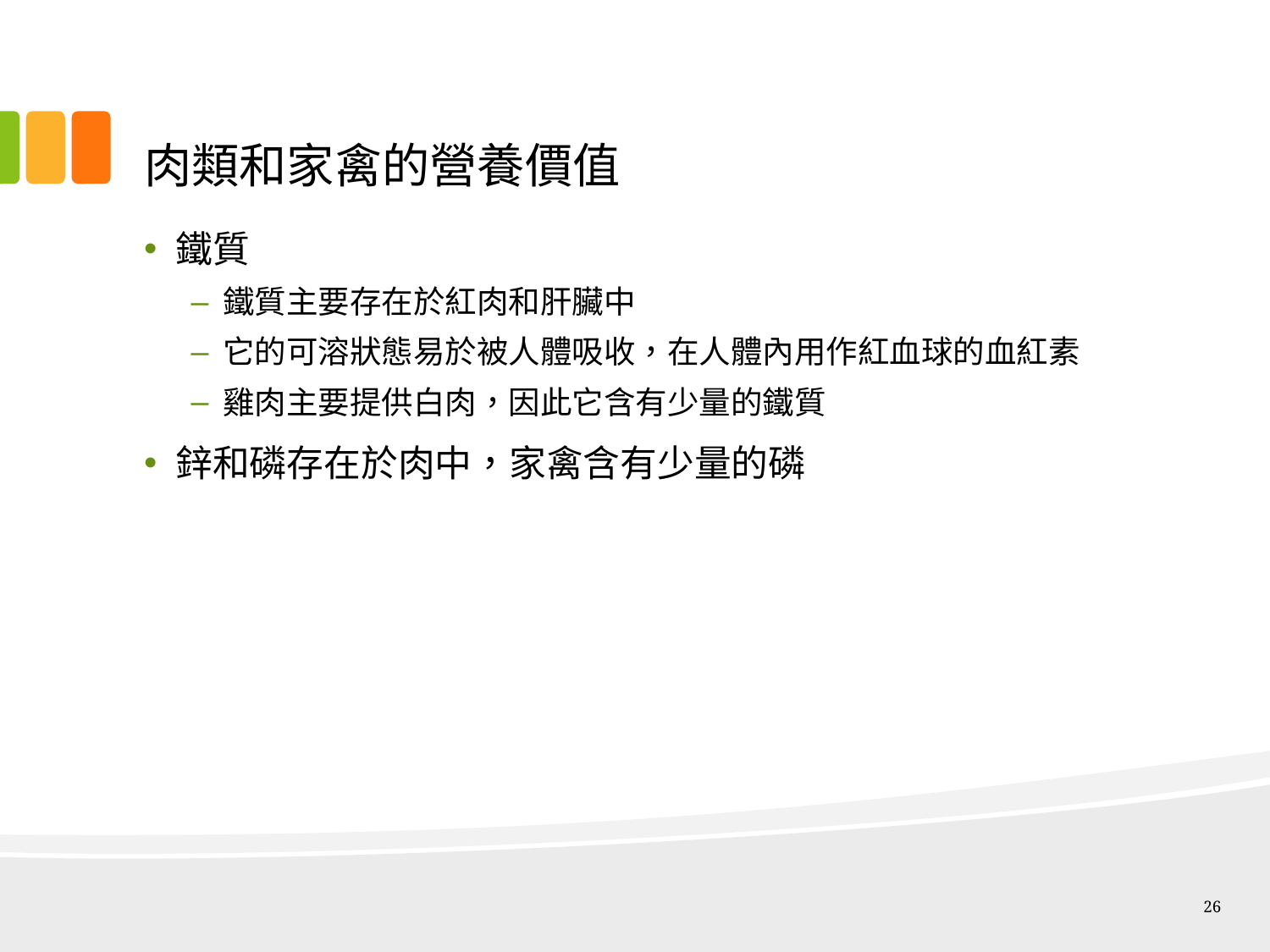

# 肉類和家禽的營養價值
鐵質
鐵質主要存在於紅肉和肝臟中
它的可溶狀態易於被人體吸收，在人體內用作紅血球的血紅素
雞肉主要提供白肉，因此它含有少量的鐵質
鋅和磷存在於肉中，家禽含有少量的磷
26